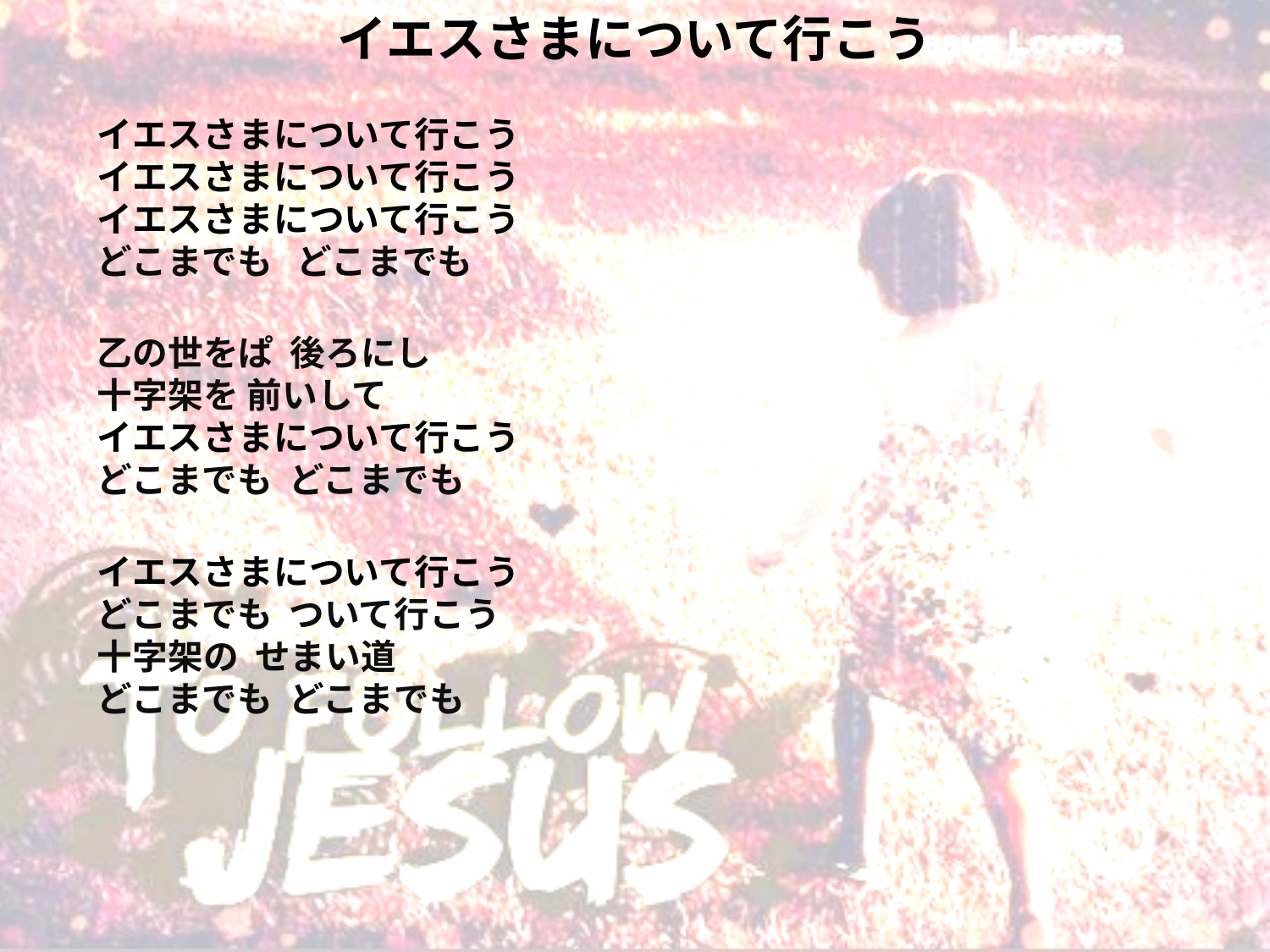

# イエスさまについて行こう
イエスさまについて行こう
イエスさまについて行こう
イエスさまについて行こう
どこまでも   どこまでも
乙の世をぱ  後ろにし
十字架を 前いして
イエスさまについて行こう
どこまでも  どこまでも
イエスさまについて行こう
どこまでも  ついて行こう
十字架の  せまい道
どこまでも  どこまでも